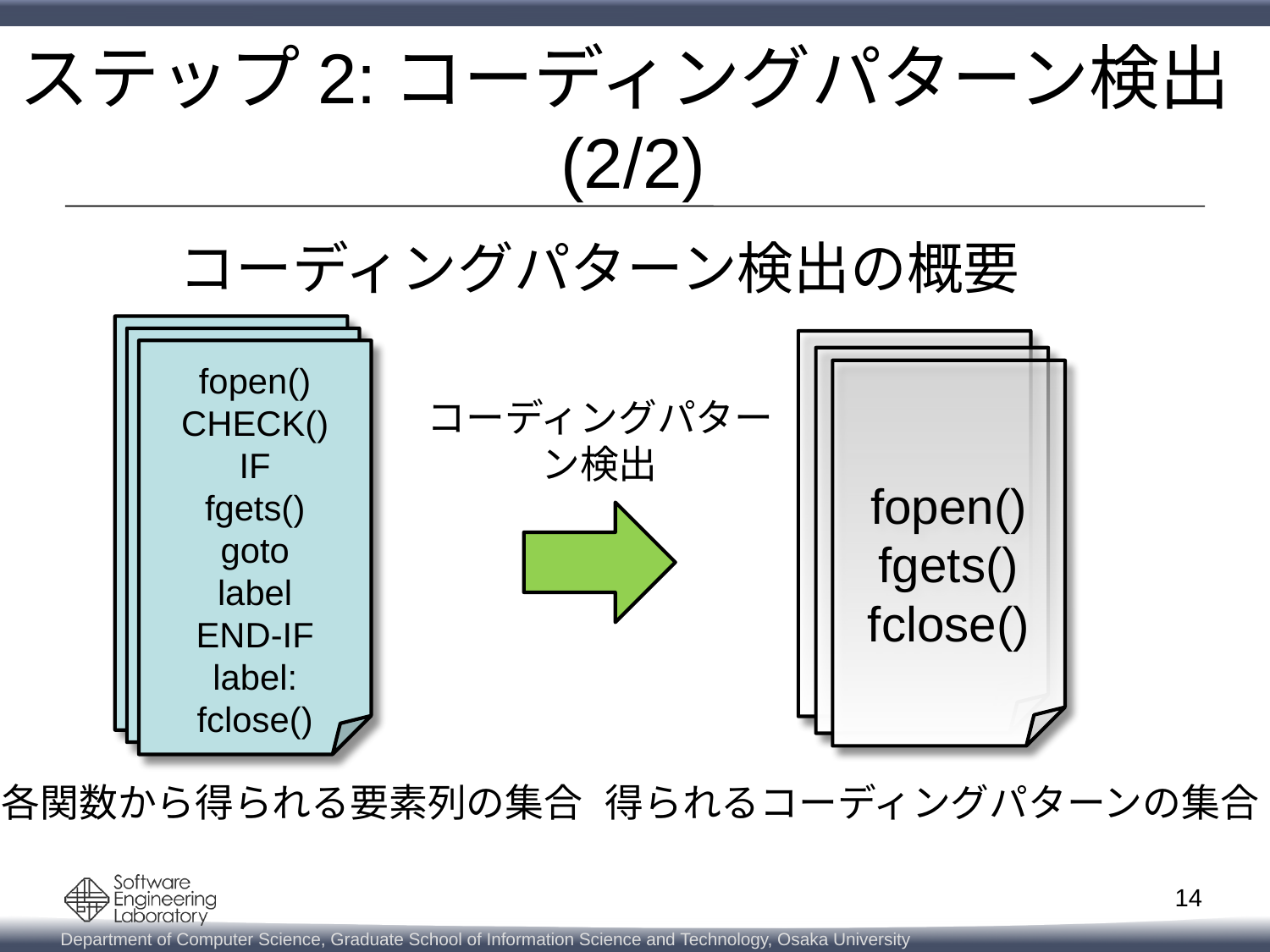

# ステップ2:コーディングパターン検出(2/2)
コーディングパターン検出の概要

fopen()
CHECK()
IF
fgets()
goto
label
END-IF
label:
fclose()

fopen()
fgets()
fclose()
コーディングパターン検出

各関数から得られる要素列の集合
得られるコーディングパターンの集合
14